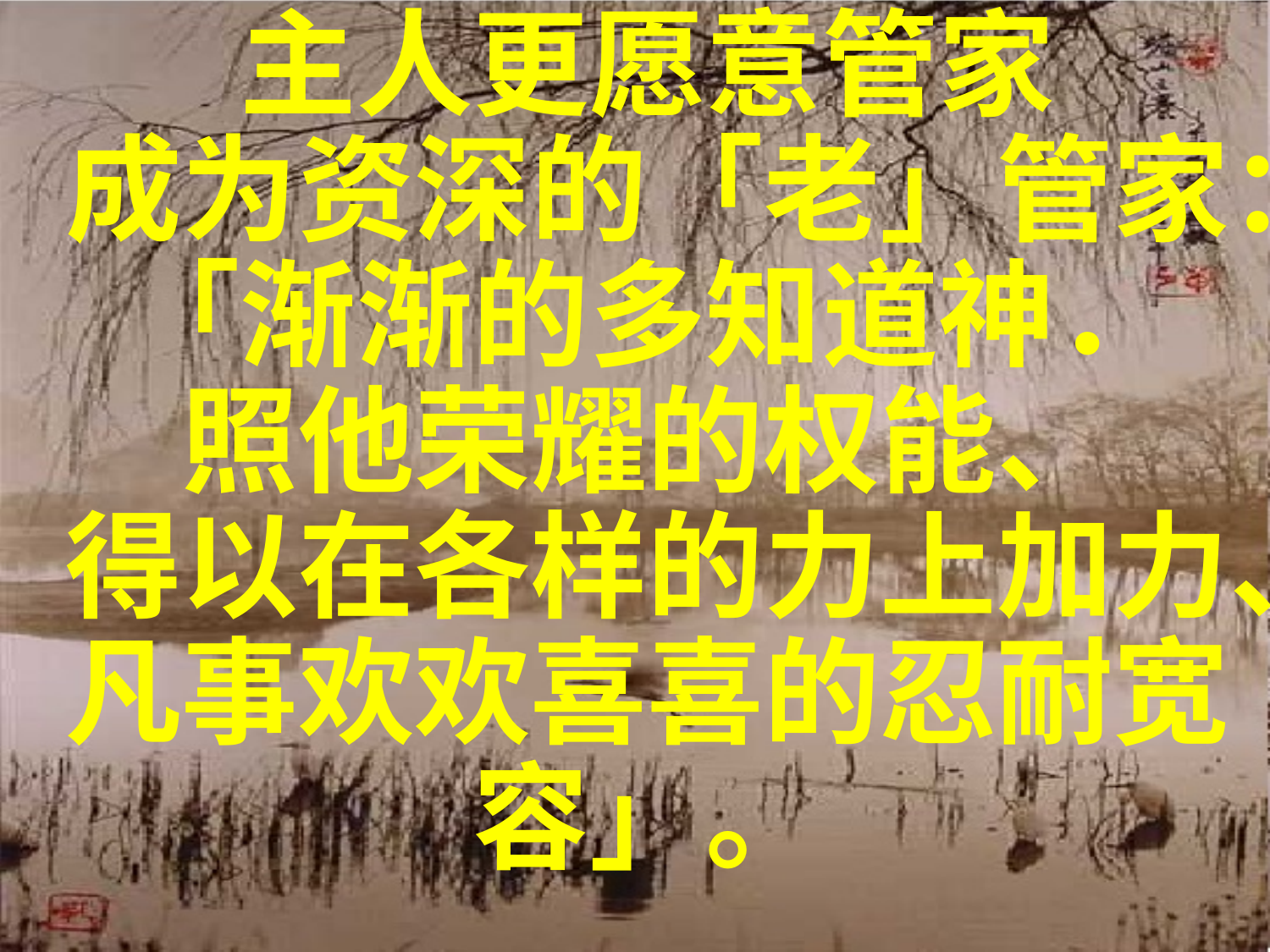

主人更愿意管家
成为资深的「老」管家：
「渐渐的多知道神．
照他荣耀的权能、
得以在各样的力上加力、
凡事欢欢喜喜的忍耐宽容」。